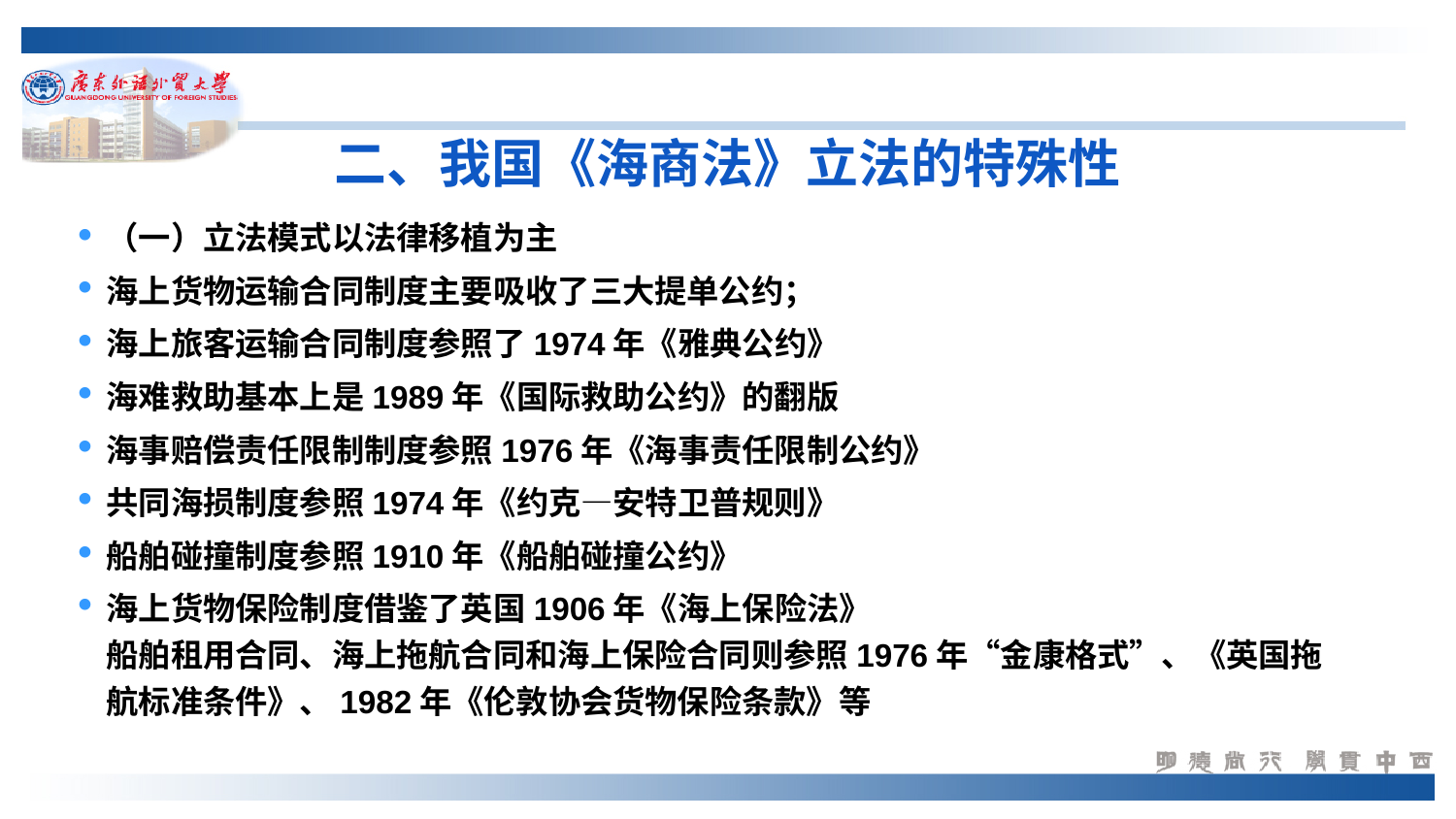

# 二、我国《海商法》立法的特殊性
（一）立法模式以法律移植为主
海上货物运输合同制度主要吸收了三大提单公约；
海上旅客运输合同制度参照了1974年《雅典公约》
海难救助基本上是1989年《国际救助公约》的翻版
海事赔偿责任限制制度参照1976年《海事责任限制公约》
共同海损制度参照1974年《约克—安特卫普规则》
船舶碰撞制度参照1910年《船舶碰撞公约》
海上货物保险制度借鉴了英国1906年《海上保险法》
船舶租用合同、海上拖航合同和海上保险合同则参照1976年“金康格式”、《英国拖航标准条件》、1982年《伦敦协会货物保险条款》等